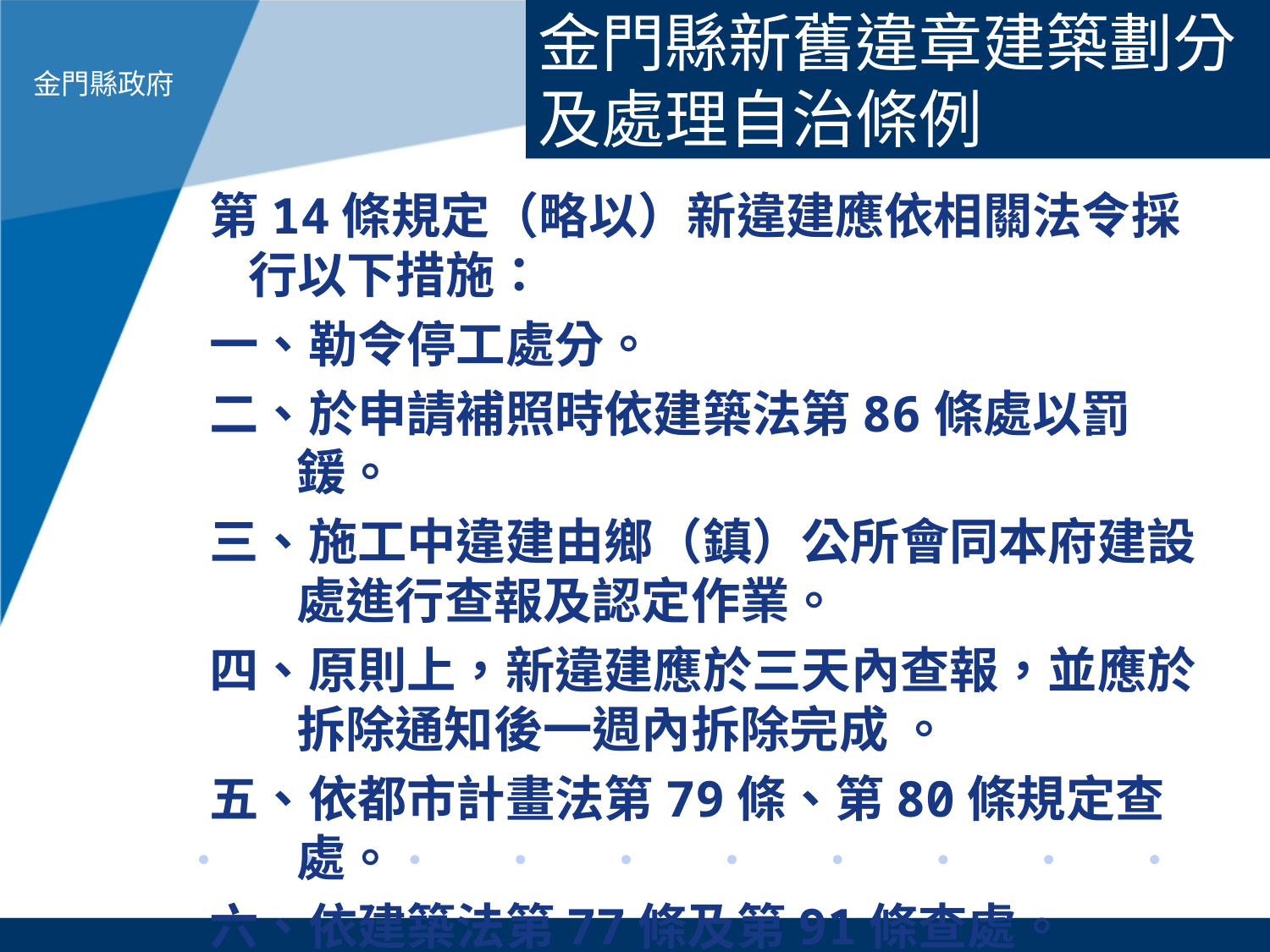

金門縣新舊違章建築劃分及處理自治條例
第14條規定（略以）新違建應依相關法令採行以下措施：
一、勒令停工處分。
二、於申請補照時依建築法第86條處以罰鍰。
三、施工中違建由鄉（鎮）公所會同本府建設處進行查報及認定作業。
四、原則上，新違建應於三天內查報，並應於拆除通知後一週內拆除完成 。
五、依都市計畫法第79條、第80條規定查處。
六、依建築法第77條及第91條查處。